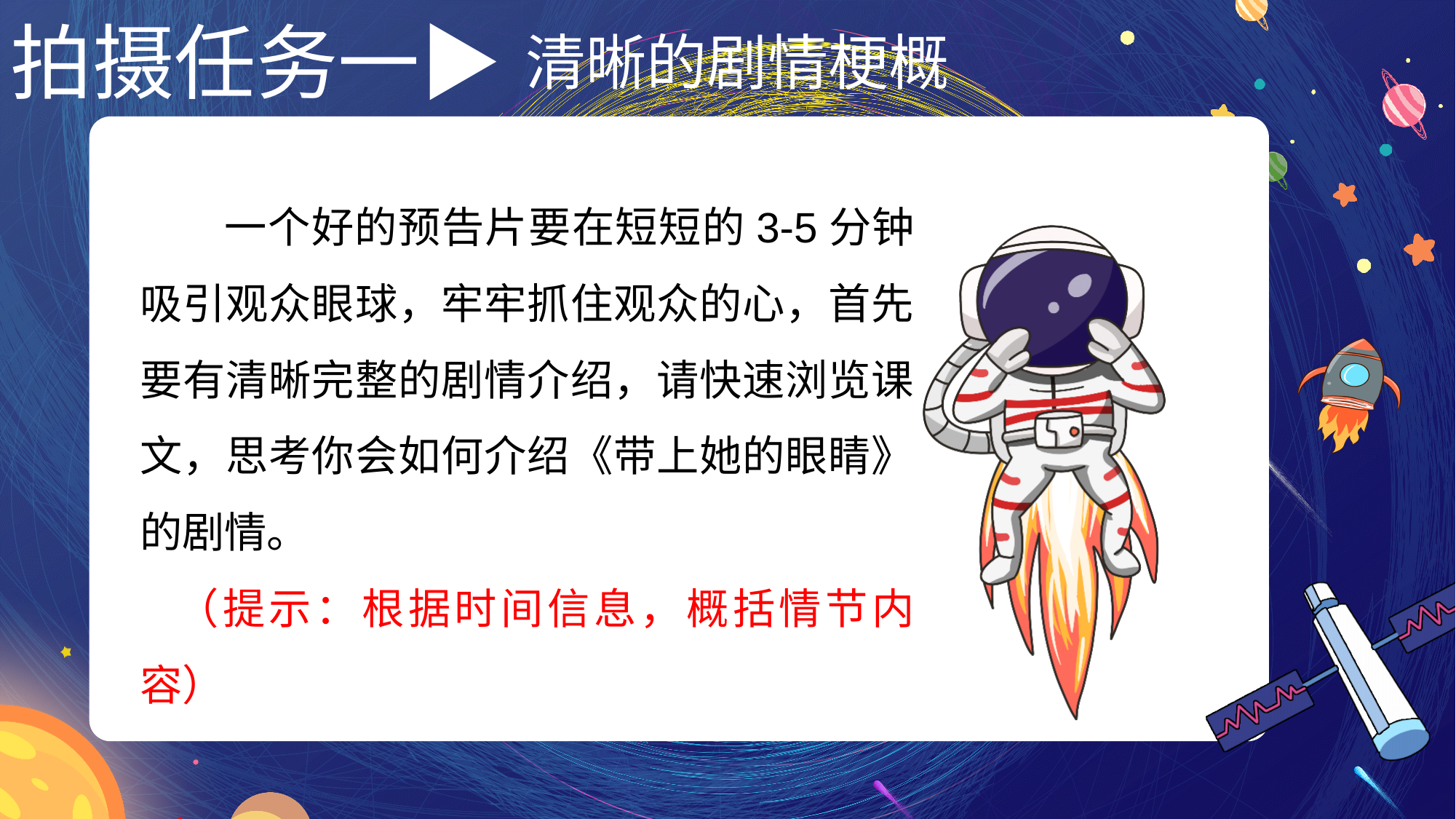

拍摄任务一▶
清晰的剧情梗概
一个好的预告片要在短短的3-5分钟吸引观众眼球，牢牢抓住观众的心，首先要有清晰完整的剧情介绍，请快速浏览课文，思考你会如何介绍《带上她的眼睛》的剧情。
（提示：根据时间信息，概括情节内容）

）